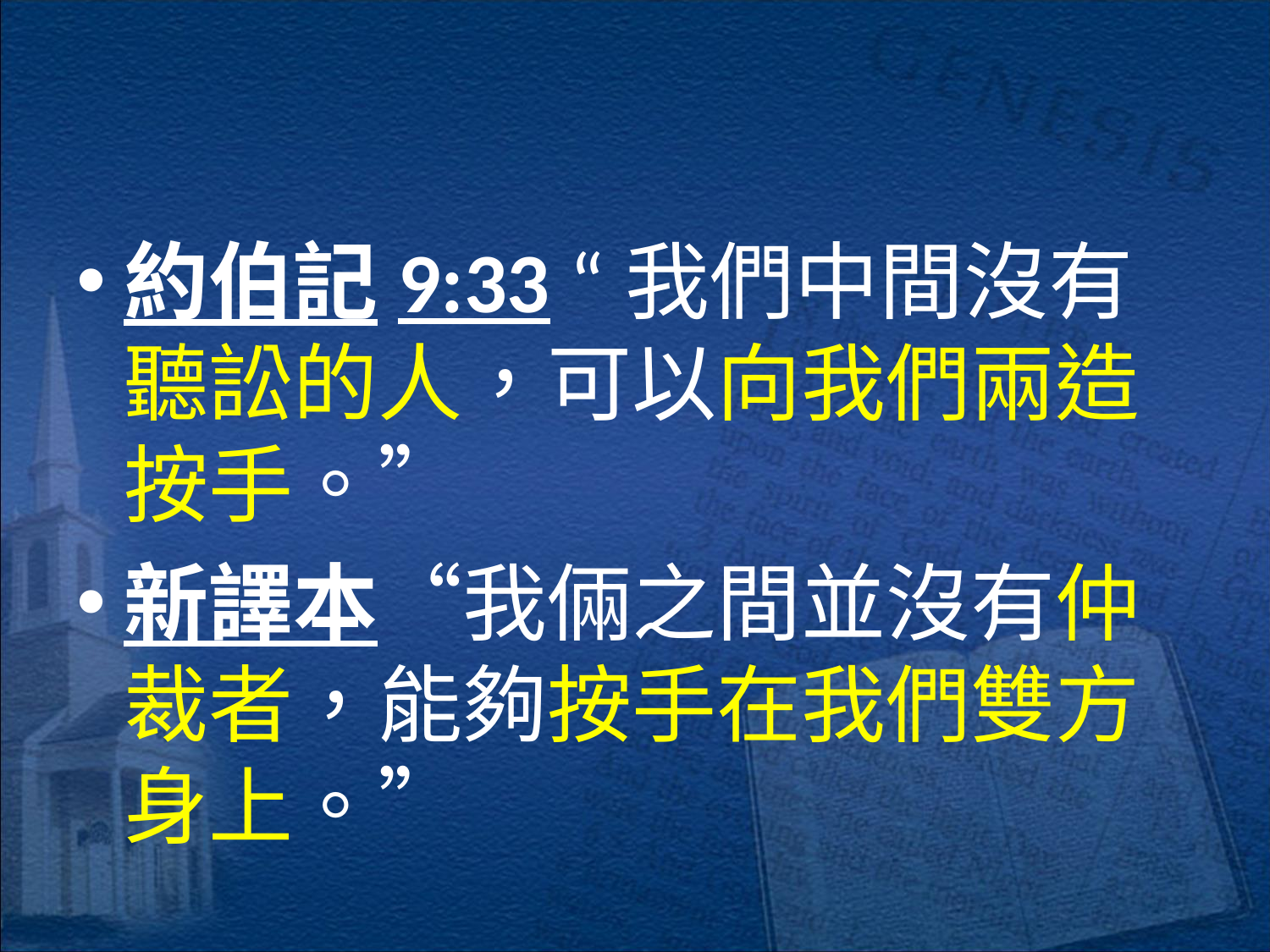

#
約伯記9:33 “我們中間沒有聽訟的人，可以向我們兩造按手。”
新譯本“我倆之間並沒有仲裁者，能夠按手在我們雙方身上。”